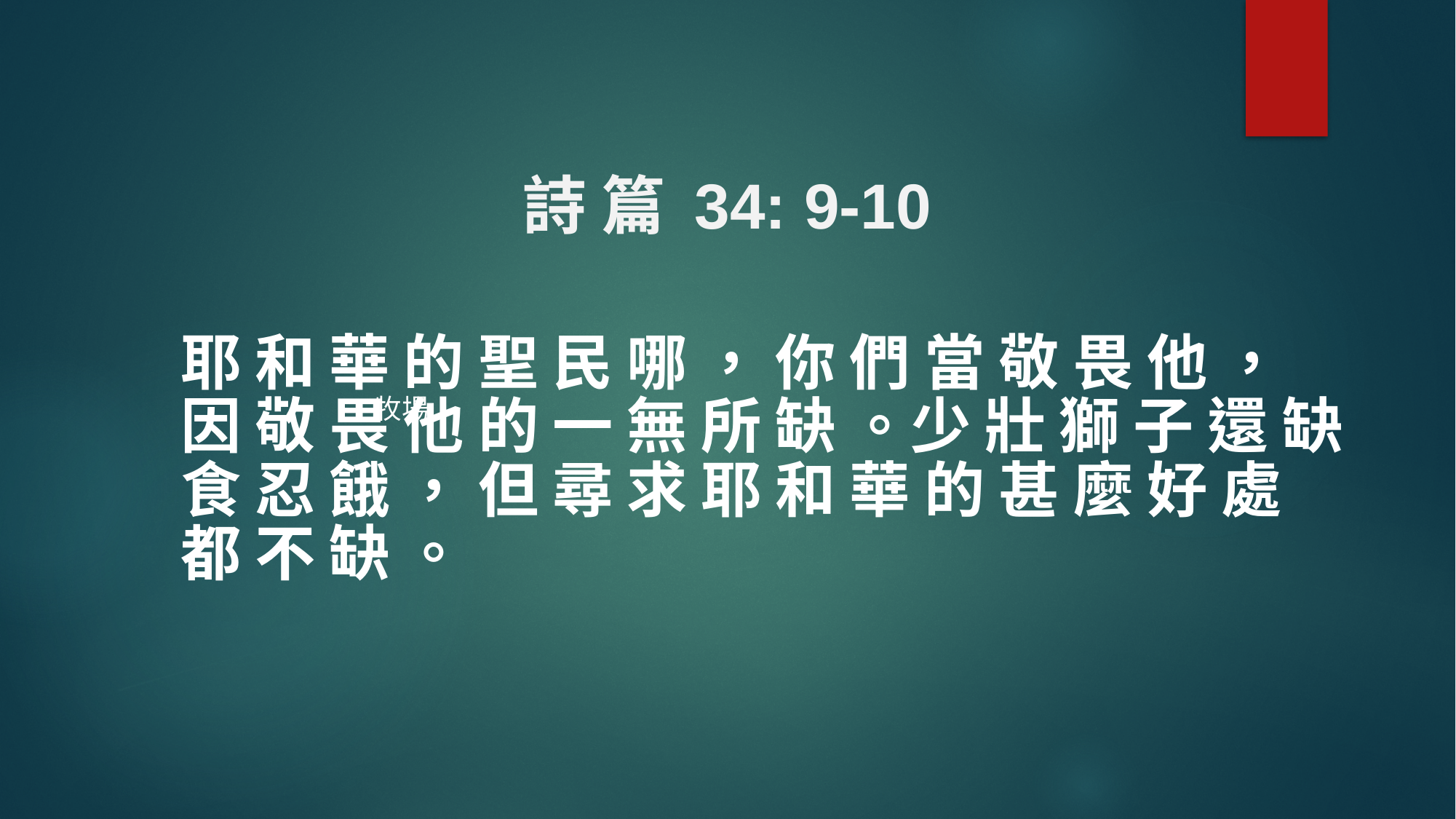

# 詩 篇 34: 9-10
耶 和 華 的 聖 民 哪 ， 你 們 當 敬 畏 他 ， 因 敬 畏 他 的 一 無 所 缺 。少 壯 獅 子 還 缺 食 忍 餓 ， 但 尋 求 耶 和 華 的 甚 麼 好 處 都 不 缺 。
牧場